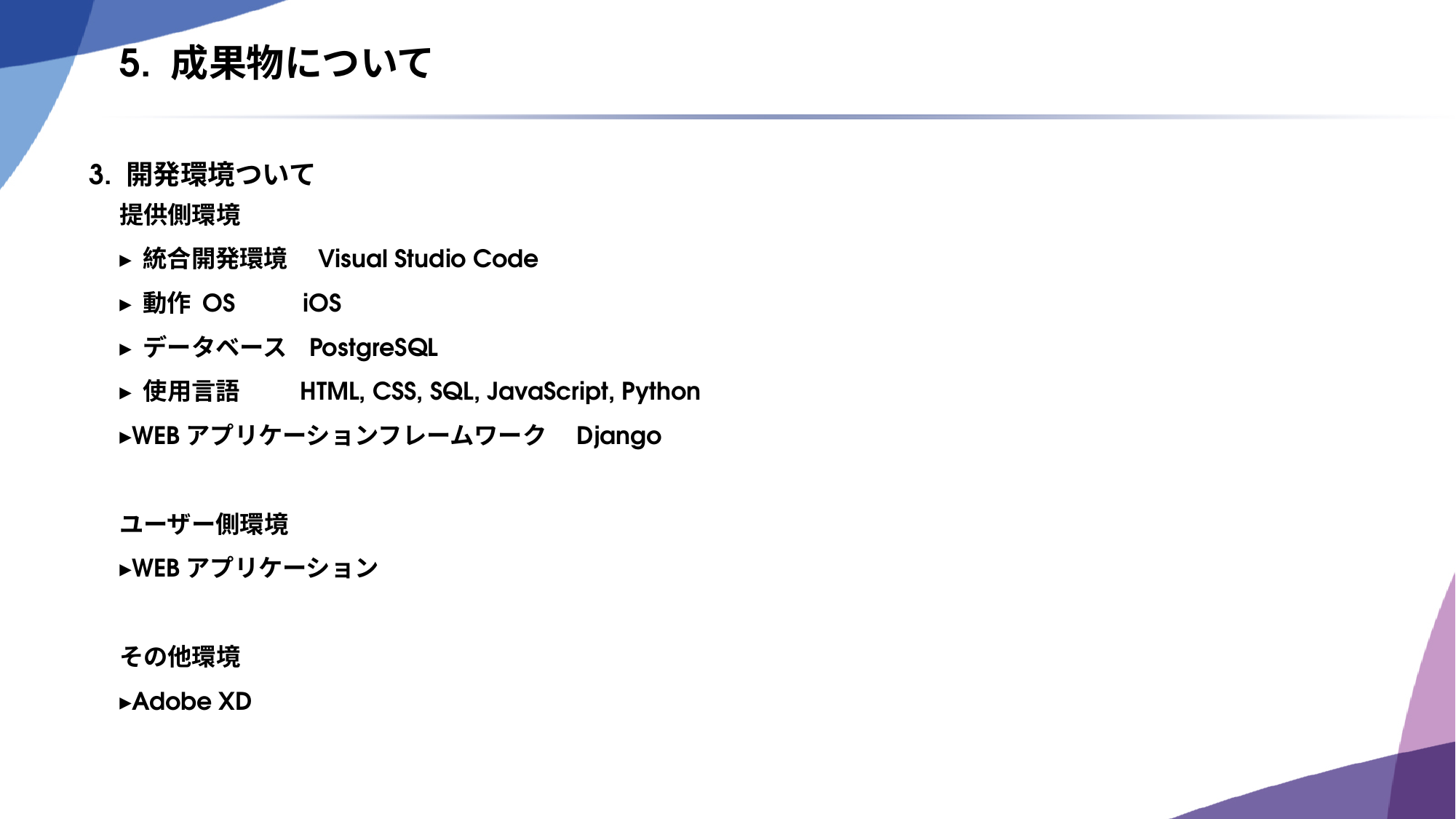

# 5. 成果物について
3. 開発環境ついて
提供側環境
▸ 統合開発環境　Visual Studio Code
▸ 動作 OS	     iOS
▸ データベース   PostgreSQL
▸ 使用言語          HTML, CSS, SQL, JavaScript, Python
▸WEBアプリケーションフレームワーク　Django

ユーザー側環境
▸WEBアプリケーション

その他環境
▸Adobe XD